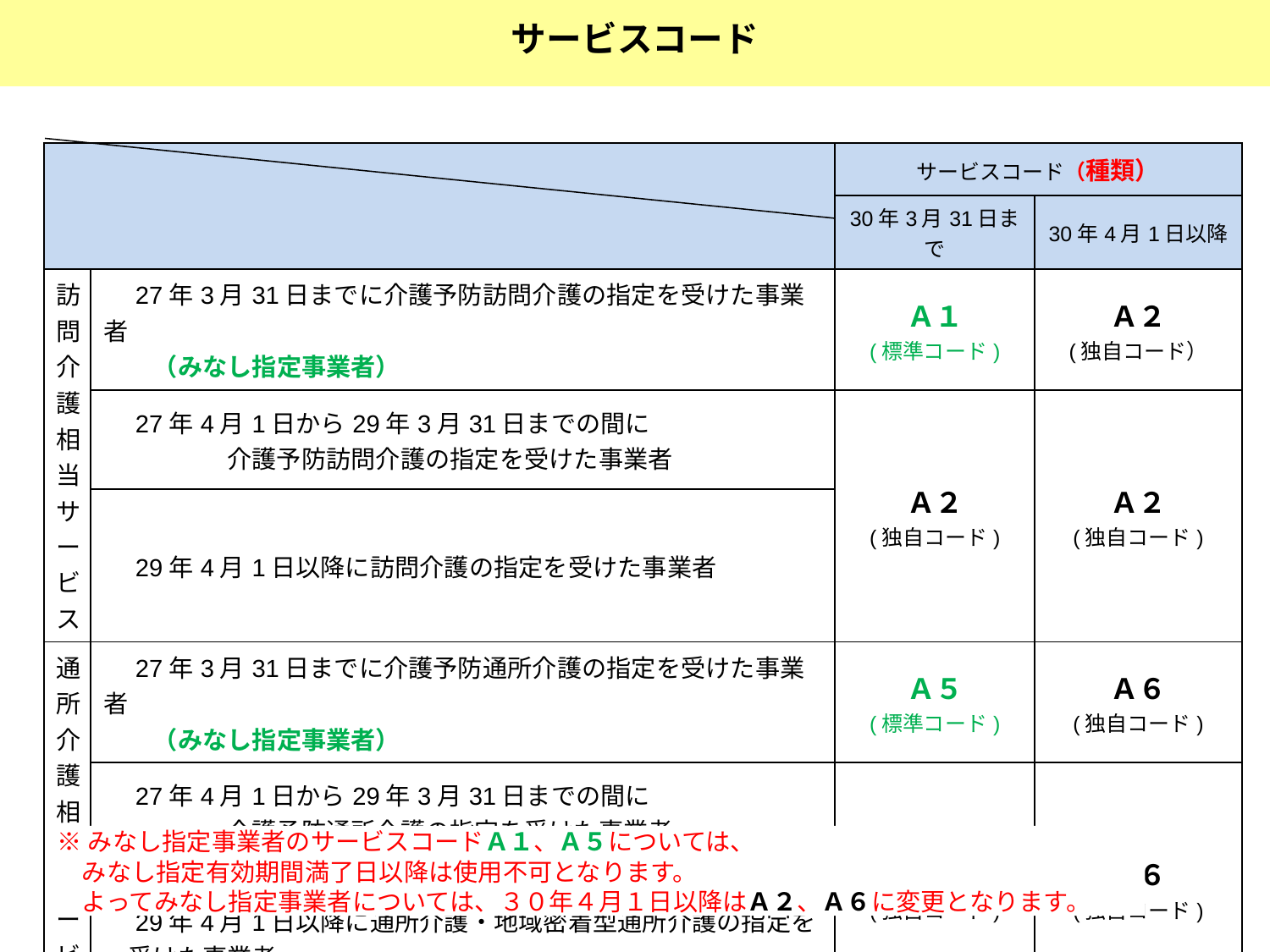

サービスコード
|  |  | サービスコード（種類） |  |
| --- | --- | --- | --- |
|  |  | 30年3月31日まで | 30年4月1日以降 |
| 訪問介護相当サービス | 27年3月31日までに介護予防訪問介護の指定を受けた事業者 　　（みなし指定事業者） | Ａ１ (標準コード) | Ａ２ (独自コード） |
|  | 27年4月1日から29年3月31日までの間に 　　　　　介護予防訪問介護の指定を受けた事業者 | Ａ２ (独自コード) | Ａ２ (独自コード) |
|  | 29年4月1日以降に訪問介護の指定を受けた事業者 |  |  |
| 通所介護相当サービス | 27年3月31日までに介護予防通所介護の指定を受けた事業者 　　（みなし指定事業者） | Ａ５ (標準コード) | Ａ６ (独自コード) |
|  | 27年4月1日から29年3月31日までの間に 　　　　　介護予防通所介護の指定を受けた事業者 | Ａ６ (独自コード) | Ａ６ (独自コード) |
|  | 29年4月1日以降に通所介護・地域密着型通所介護の指定を 　受けた事業者 |  |  |
※みなし指定事業者のサービスコードＡ１、Ａ５については、
　みなし指定有効期間満了日以降は使用不可となります。
　よってみなし指定事業者については、３０年４月１日以降はＡ２、Ａ６に変更となります。